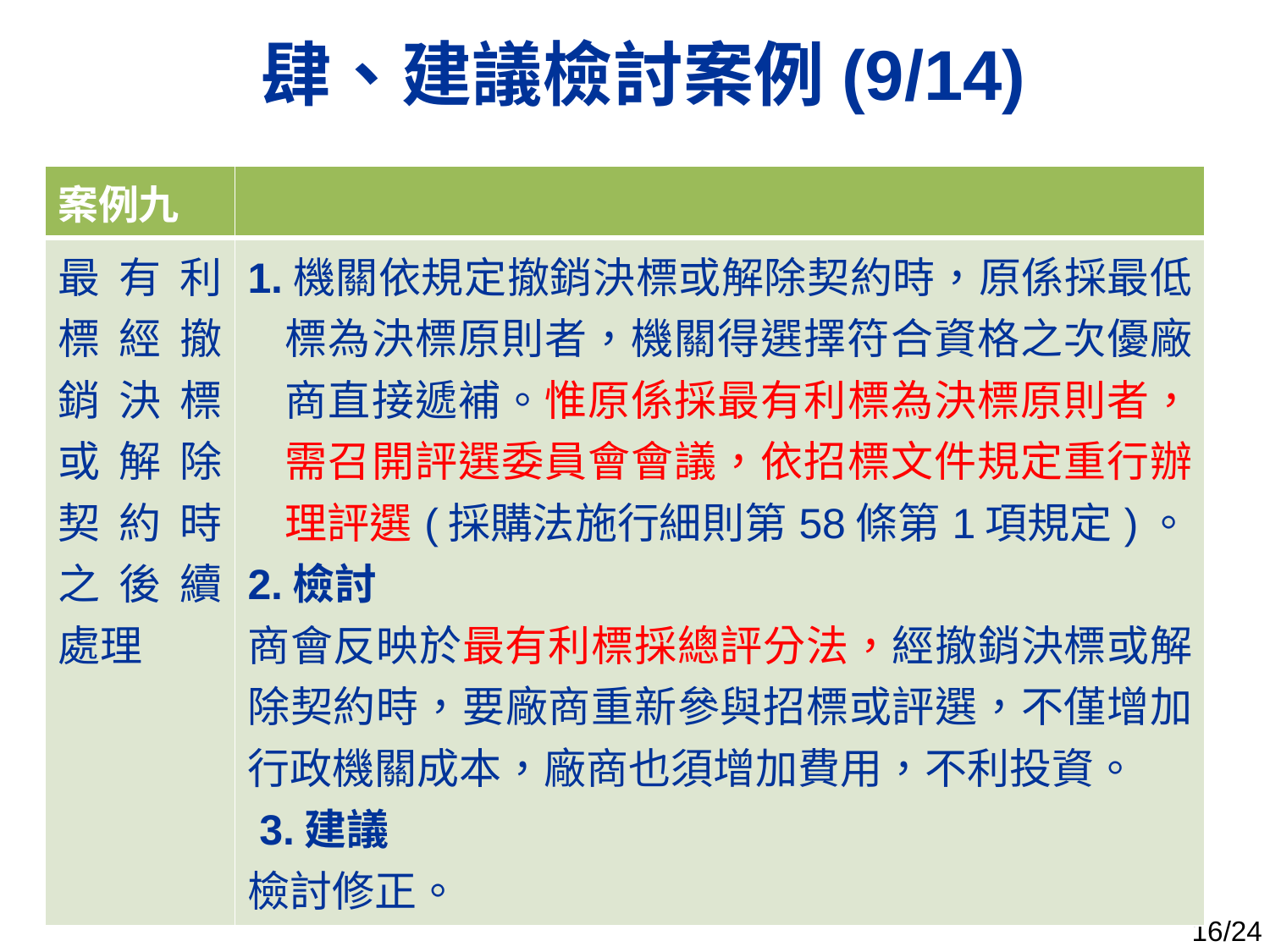

肆、建議檢討案例(9/14)

| 案例九 |  |
| --- | --- |
| 最有利標經撤銷決標或解除契約時之後續處理 | 1.機關依規定撤銷決標或解除契約時，原係採最低標為決標原則者，機關得選擇符合資格之次優廠商直接遞補。惟原係採最有利標為決標原則者，需召開評選委員會會議，依招標文件規定重行辦理評選(採購法施行細則第58條第1項規定)。 2.檢討 商會反映於最有利標採總評分法，經撤銷決標或解除契約時，要廠商重新參與招標或評選，不僅增加行政機關成本，廠商也須增加費用，不利投資。 3.建議 檢討修正。 |